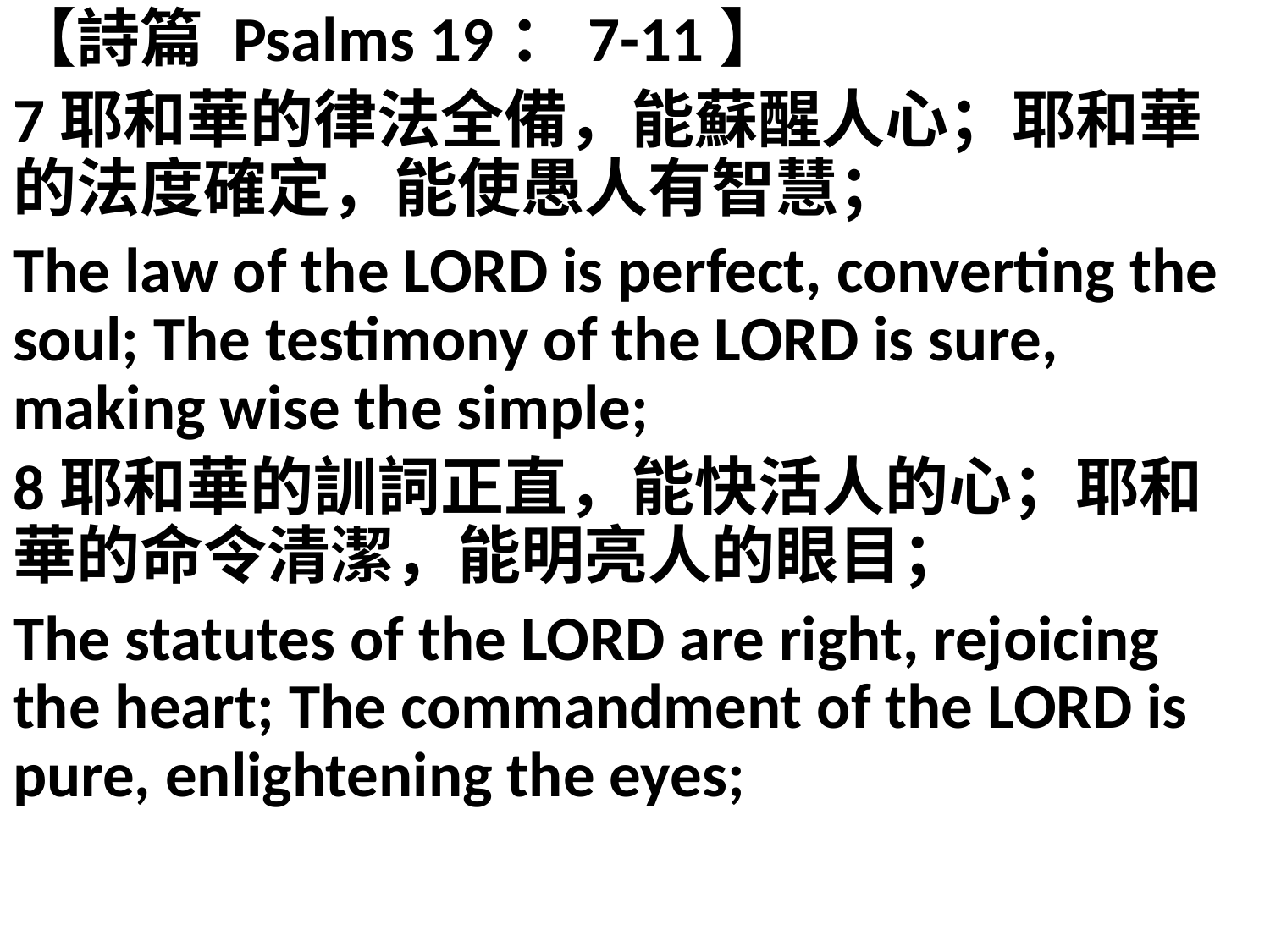

【詩篇 Psalms 19：7-11】
7耶和華的律法全備，能蘇醒人心；耶和華的法度確定，能使愚人有智慧；
The law of the LORD is perfect, converting the soul; The testimony of the LORD is sure, making wise the simple;
8耶和華的訓詞正直，能快活人的心；耶和華的命令清潔，能明亮人的眼目；
The statutes of the LORD are right, rejoicing the heart; The commandment of the LORD is pure, enlightening the eyes;